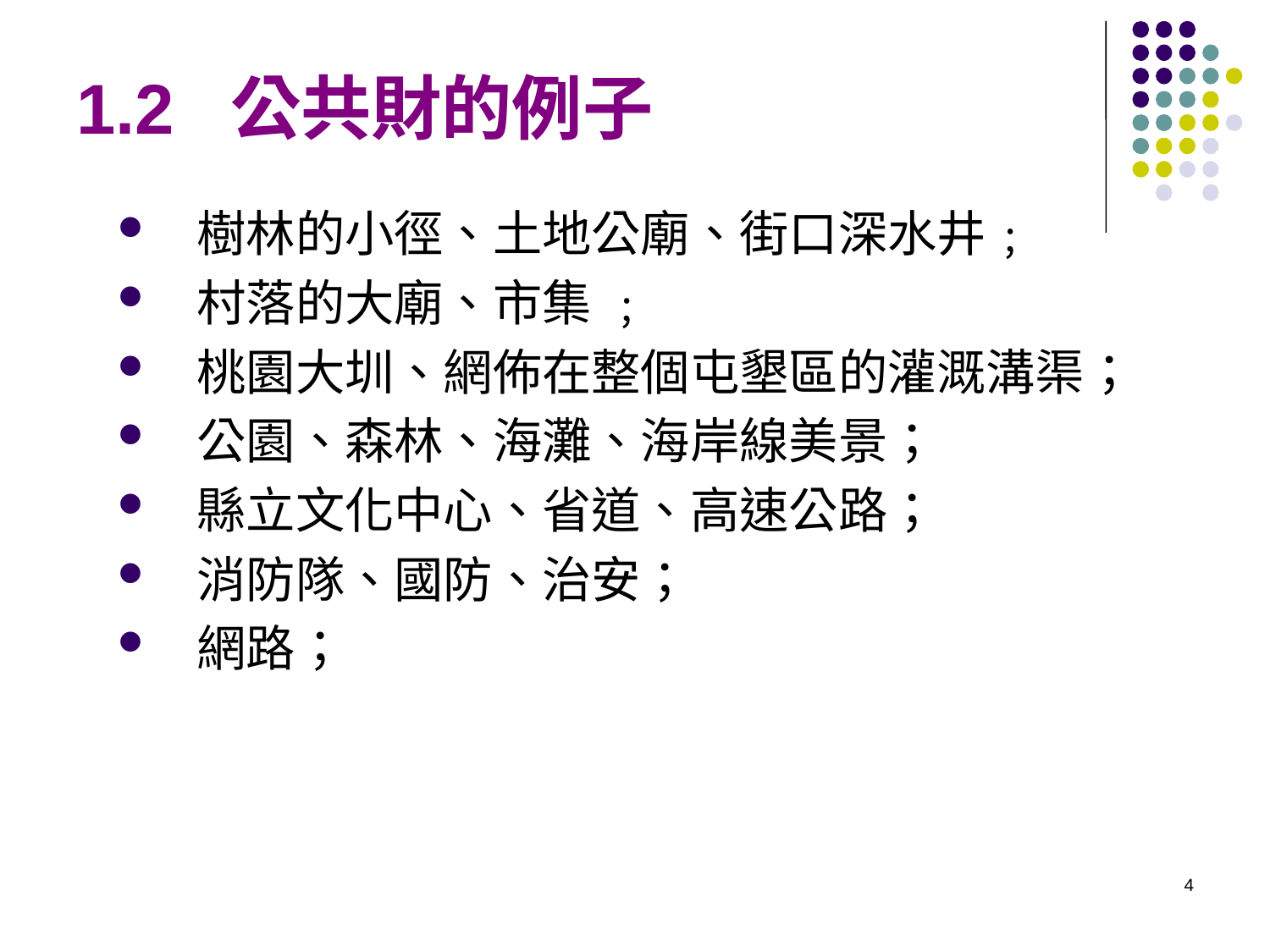

# 1.2  公共財的例子
樹林的小徑、土地公廟、街口深水井﹔
村落的大廟、市集 ﹔
桃園大圳、網佈在整個屯墾區的灌溉溝渠；
公園、森林、海灘、海岸線美景；
縣立文化中心、省道、高速公路；
消防隊、國防、治安；
網路；
4